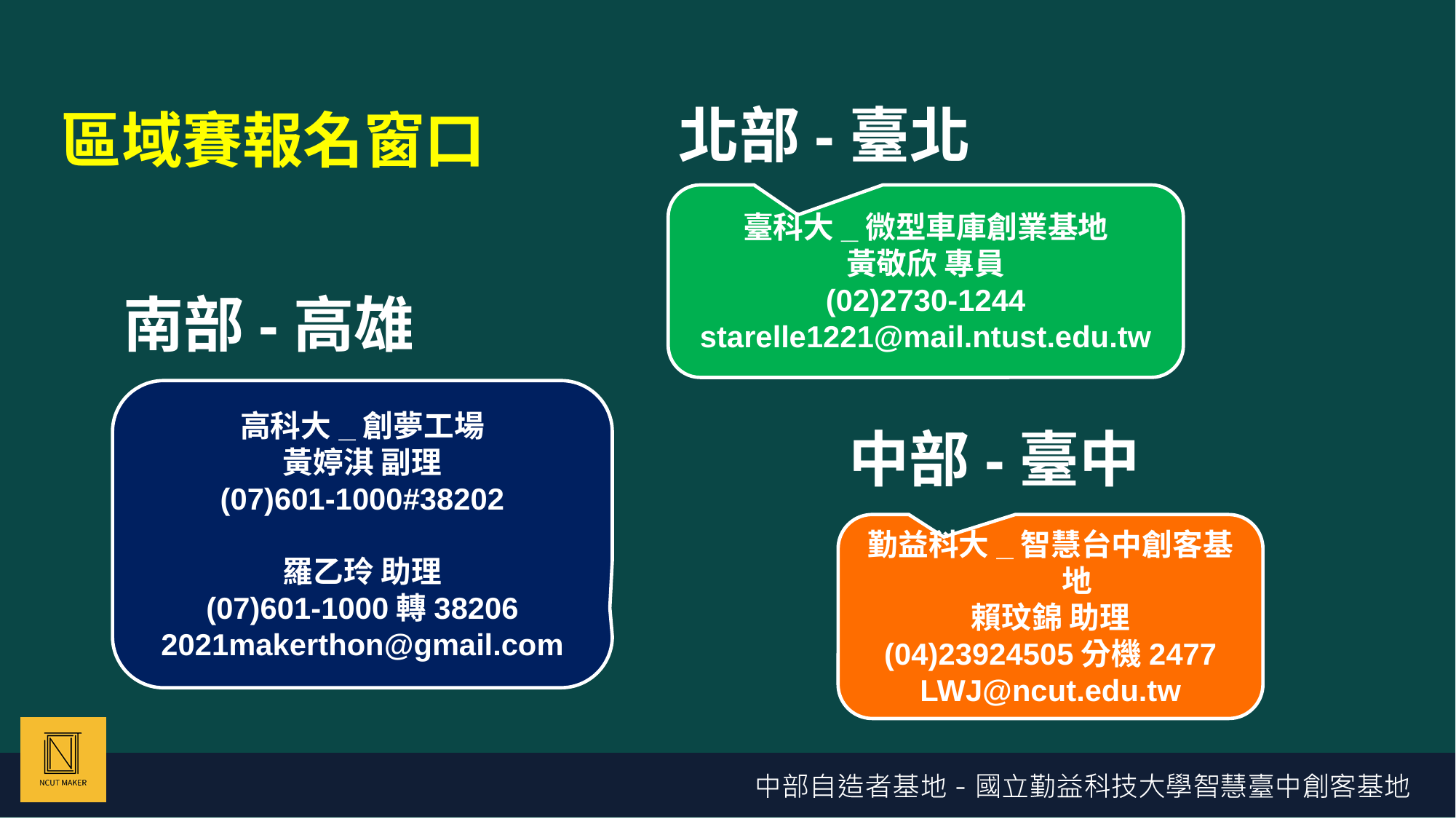

# 區域賽報名窗口
北部-臺北
臺科大_微型車庫創業基地
黃敬欣 專員
(02)2730-1244
starelle1221@mail.ntust.edu.tw
南部-高雄
高科大_創夢工場
黃婷淇 副理
(07)601-1000#38202

羅乙玲 助理
(07)601-1000轉38206
2021makerthon@gmail.com
中部-臺中
勤益科大_智慧台中創客基地
賴玟錦 助理
(04)23924505分機2477
LWJ@ncut.edu.tw